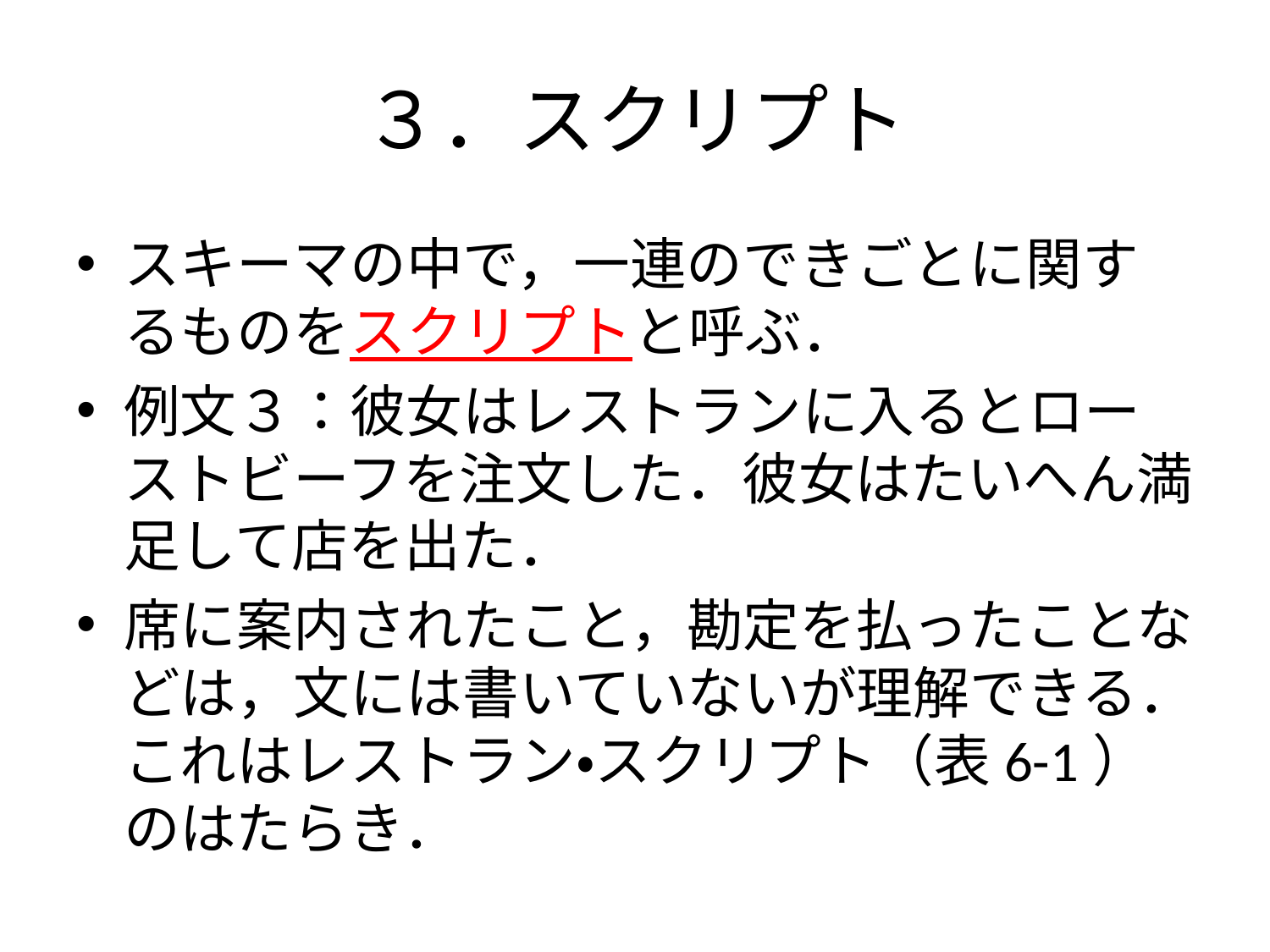

# ３．スクリプト
スキーマの中で，一連のできごとに関するものをスクリプトと呼ぶ．
例文３：彼女はレストランに入るとローストビーフを注文した．彼女はたいへん満足して店を出た．
席に案内されたこと，勘定を払ったことなどは，文には書いていないが理解できる．これはレストラン・スクリプト（表6-1）のはたらき．